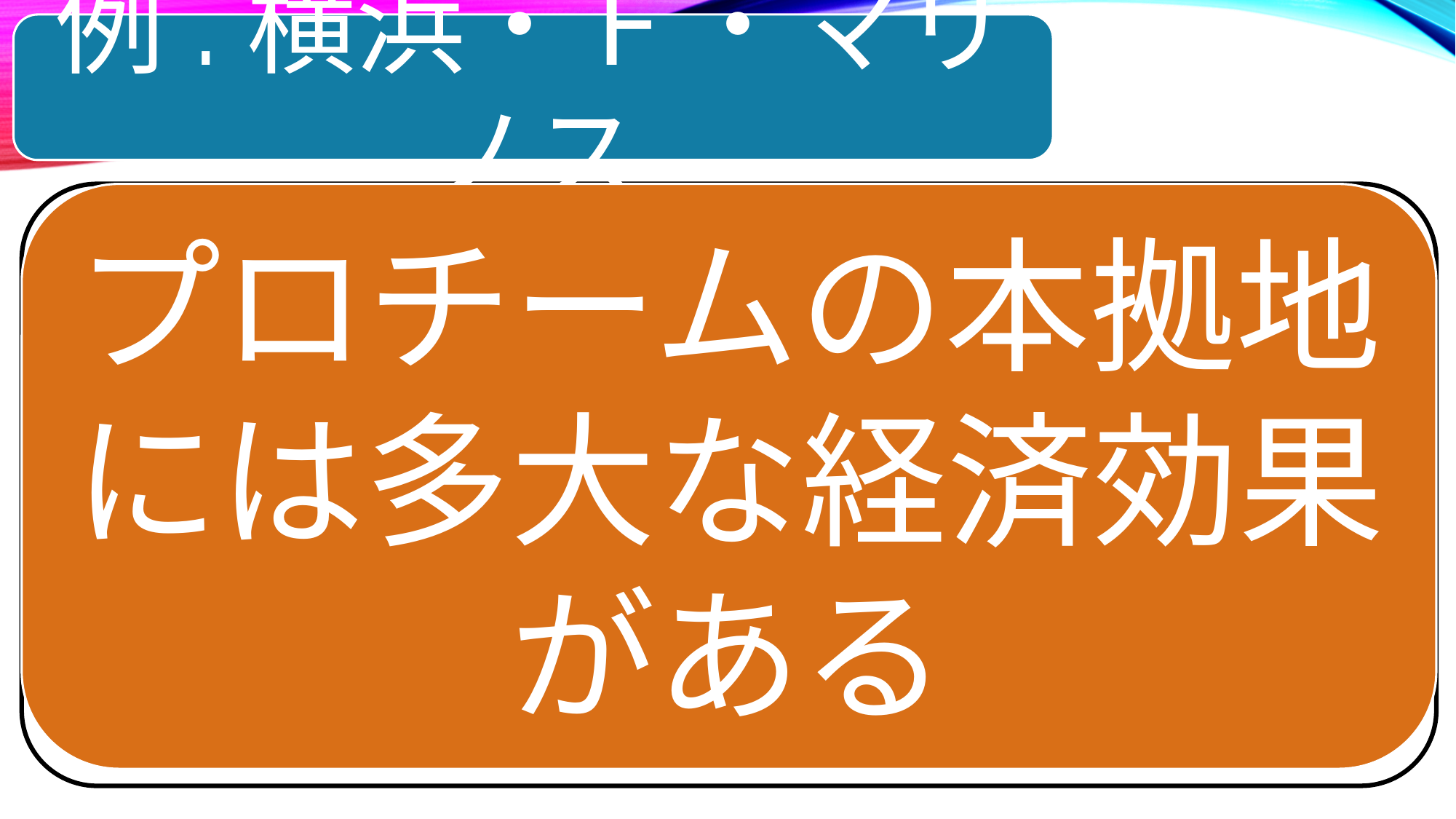

例.横浜・Ｆ・マリノス
#
新横浜駅の応援広告や日産スタジアム周辺、スタンド応援の様子の画像
プロチームの本拠地
には多大な経済効果
がある